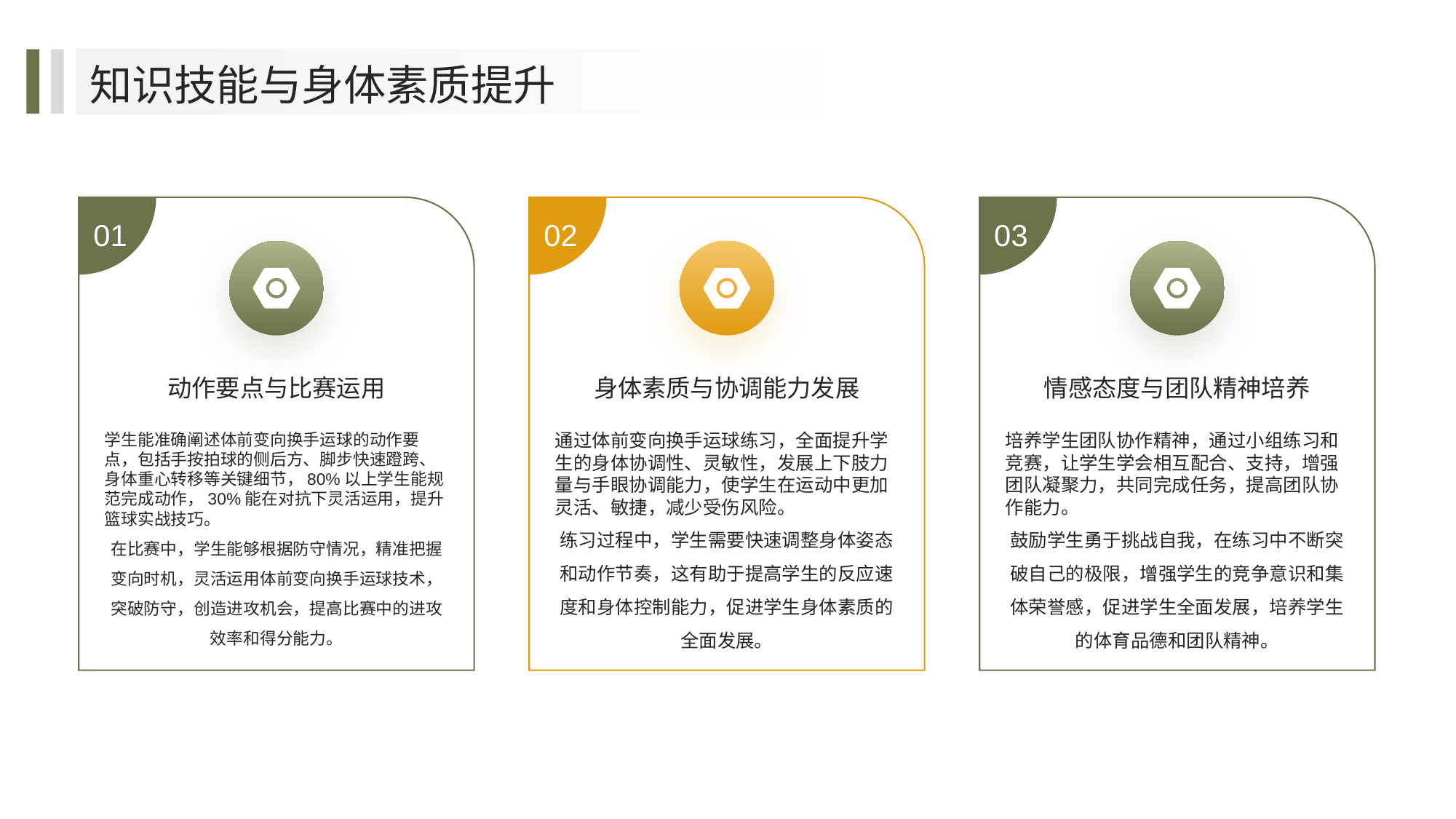

知识技能与身体素质提升

01
02
03

动作要点与比赛运用
身体素质与协调能力发展
情感态度与团队精神培养
学生能准确阐述体前变向换手运球的动作要点，包括手按拍球的侧后方、脚步快速蹬跨、身体重心转移等关键细节，80%以上学生能规范完成动作，30%能在对抗下灵活运用，提升篮球实战技巧。
在比赛中，学生能够根据防守情况，精准把握变向时机，灵活运用体前变向换手运球技术，突破防守，创造进攻机会，提高比赛中的进攻效率和得分能力。
通过体前变向换手运球练习，全面提升学生的身体协调性、灵敏性，发展上下肢力量与手眼协调能力，使学生在运动中更加灵活、敏捷，减少受伤风险。
练习过程中，学生需要快速调整身体姿态和动作节奏，这有助于提高学生的反应速度和身体控制能力，促进学生身体素质的全面发展。
培养学生团队协作精神，通过小组练习和竞赛，让学生学会相互配合、支持，增强团队凝聚力，共同完成任务，提高团队协作能力。
鼓励学生勇于挑战自我，在练习中不断突破自己的极限，增强学生的竞争意识和集体荣誉感，促进学生全面发展，培养学生的体育品德和团队精神。